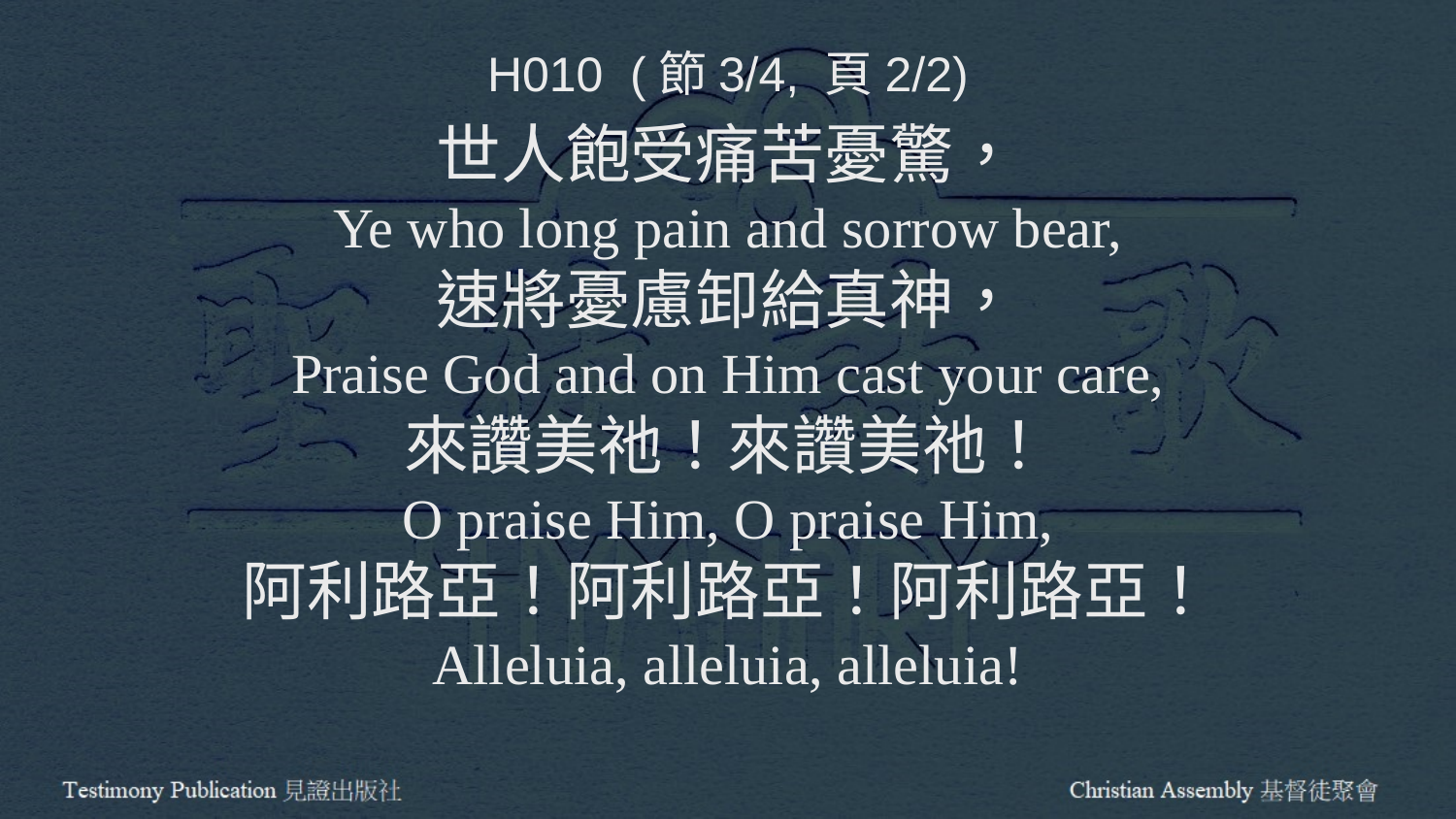

H010  (節3/4, 頁2/2)
世人飽受痛苦憂驚，
Ye who long pain and sorrow bear,
速將憂慮卸給真神，
Praise God and on Him cast your care,
來讚美祂！來讚美祂！
O praise Him, O praise Him,
阿利路亞！阿利路亞！阿利路亞！
Alleluia, alleluia, alleluia!